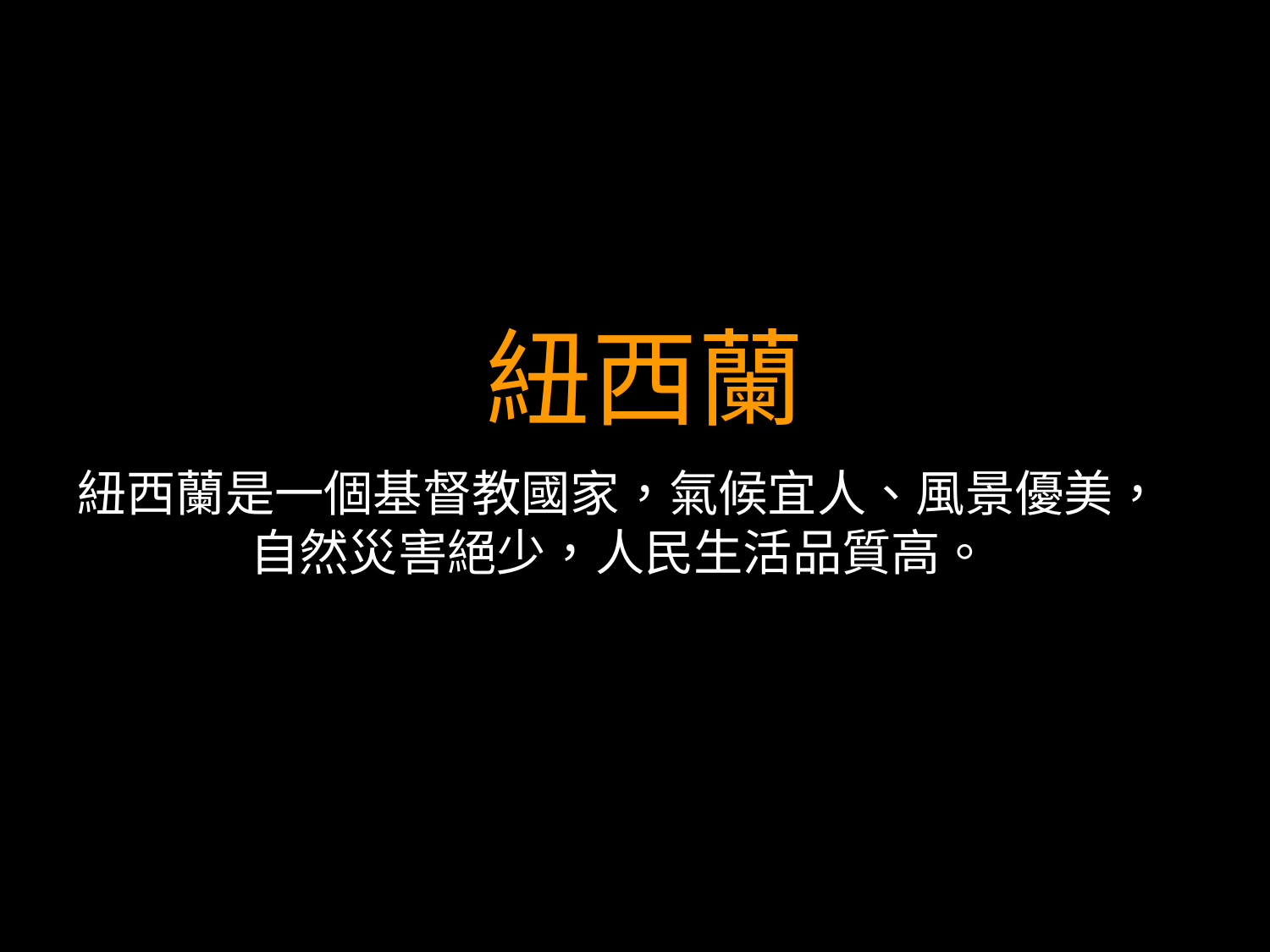

# 紐西蘭
紐西蘭是一個基督教國家，氣候宜人、風景優美，
自然災害絕少，人民生活品質高。